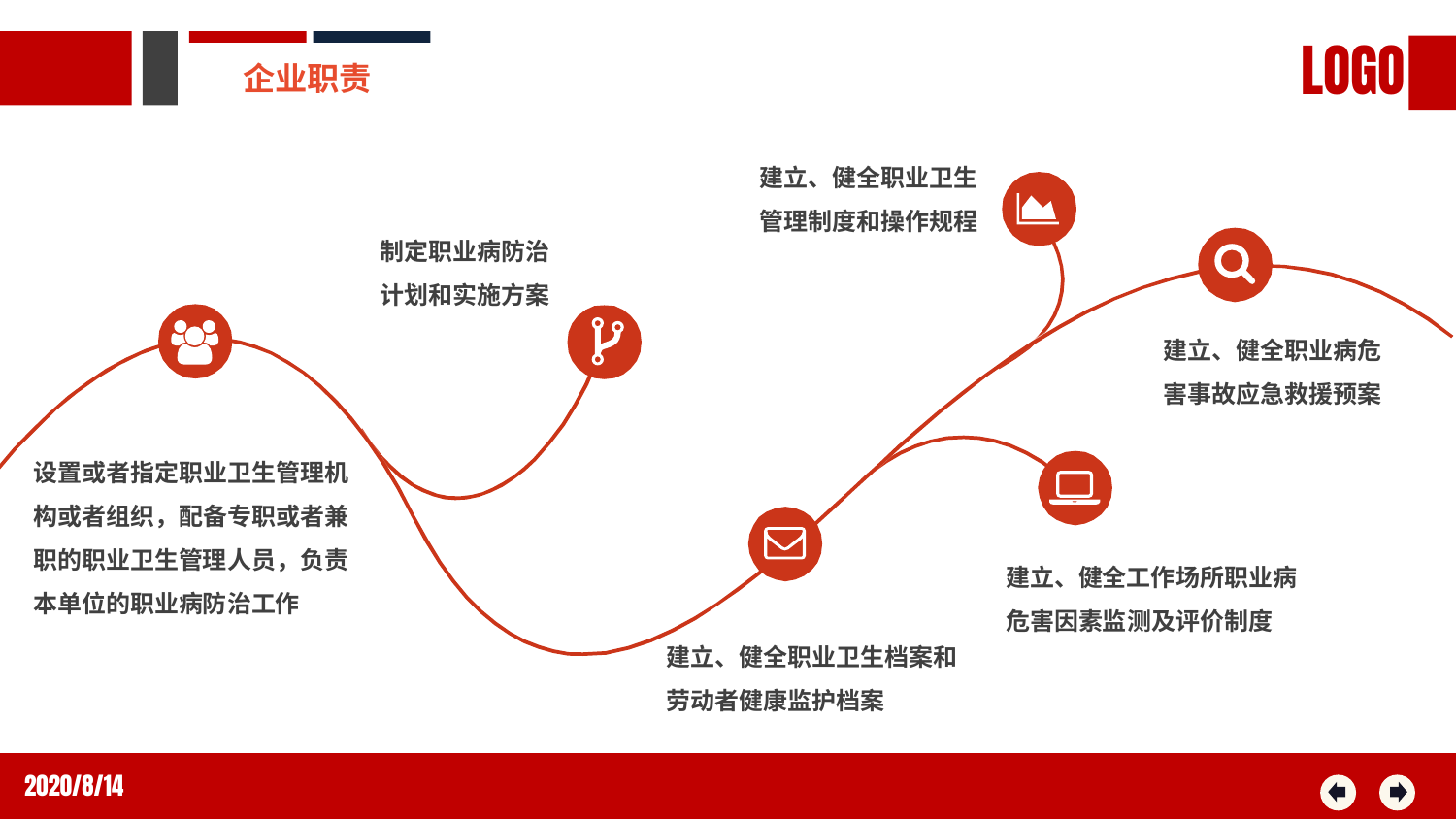

企业职责
建立、健全职业卫生管理制度和操作规程

制定职业病防治计划和实施方案

建立、健全职业病危害事故应急救援预案

设置或者指定职业卫生管理机构或者组织，配备专职或者兼职的职业卫生管理人员，负责本单位的职业病防治工作

建立、健全工作场所职业病危害因素监测及评价制度
建立、健全职业卫生档案和劳动者健康监护档案
2020/8/14